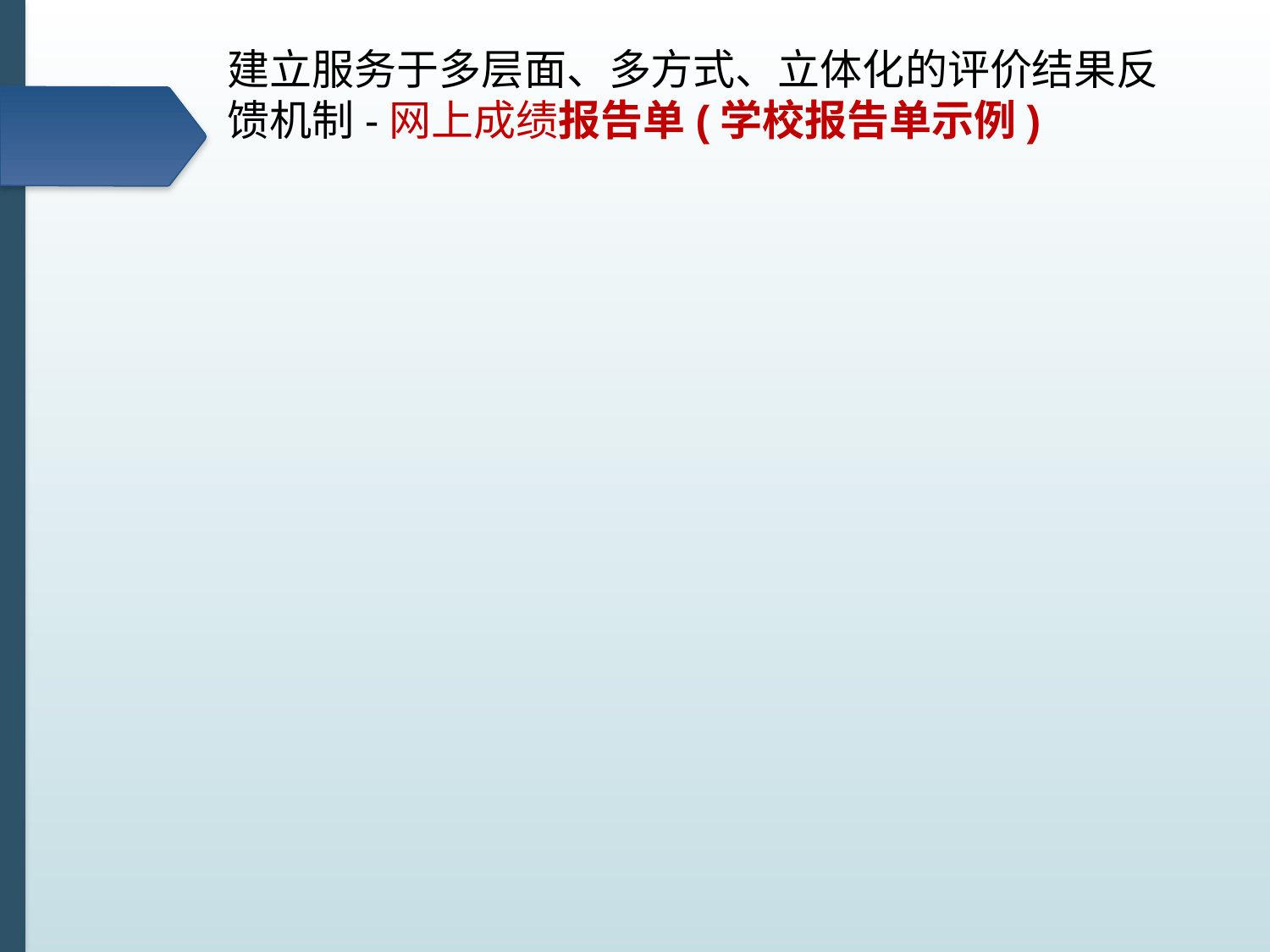

# 建立服务于多层面、多方式、立体化的评价结果反馈机制-网上成绩报告单(学校报告单示例)